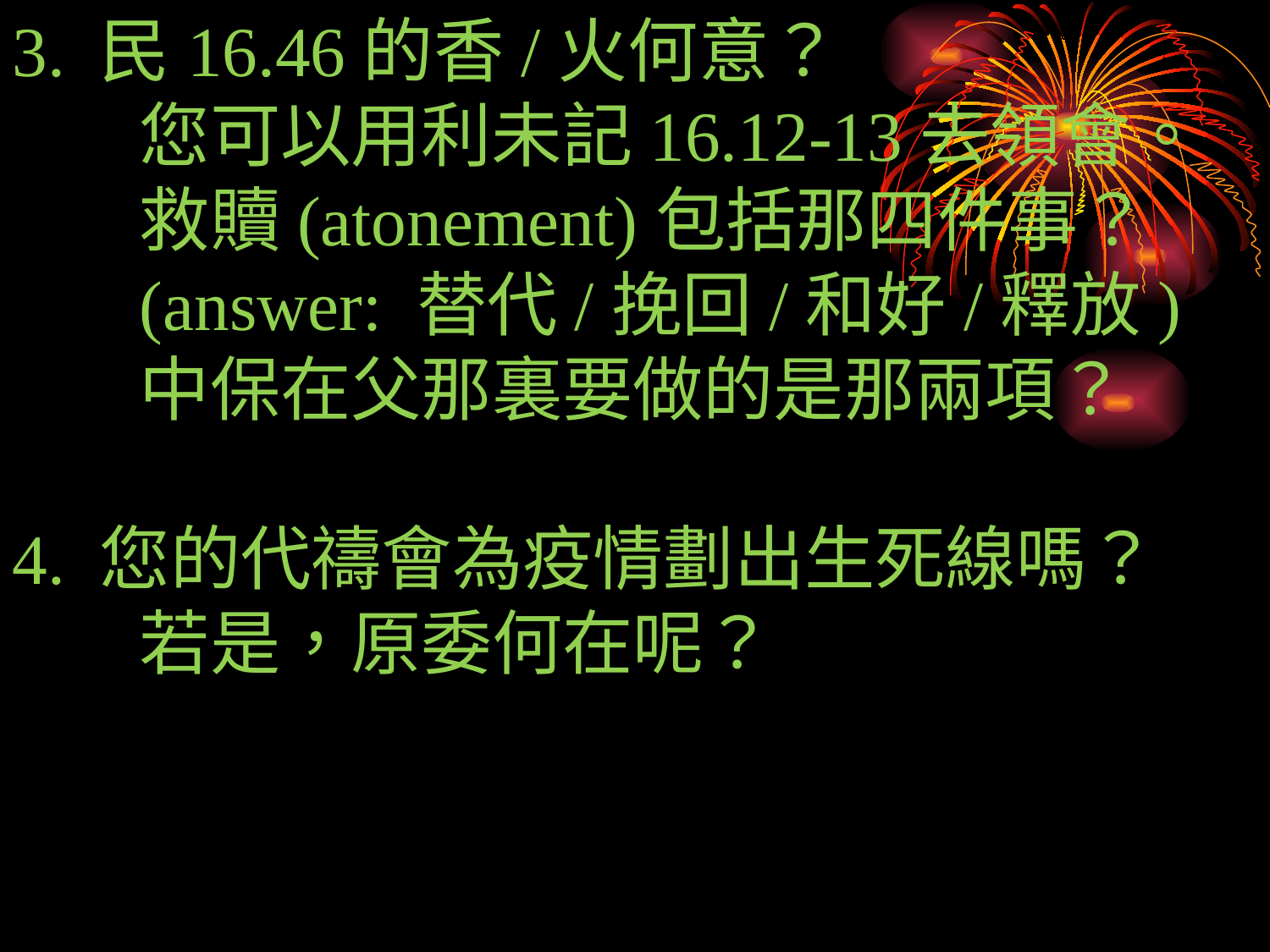

3. 民16.46的香/火何意？
	您可以用利未記16.12-13去領會。
	救贖(atonement)包括那四件事？
	(answer: 替代/挽回/和好/釋放)
	中保在父那裏要做的是那兩項？

4. 您的代禱會為疫情劃出生死線嗎？
	若是，原委何在呢？